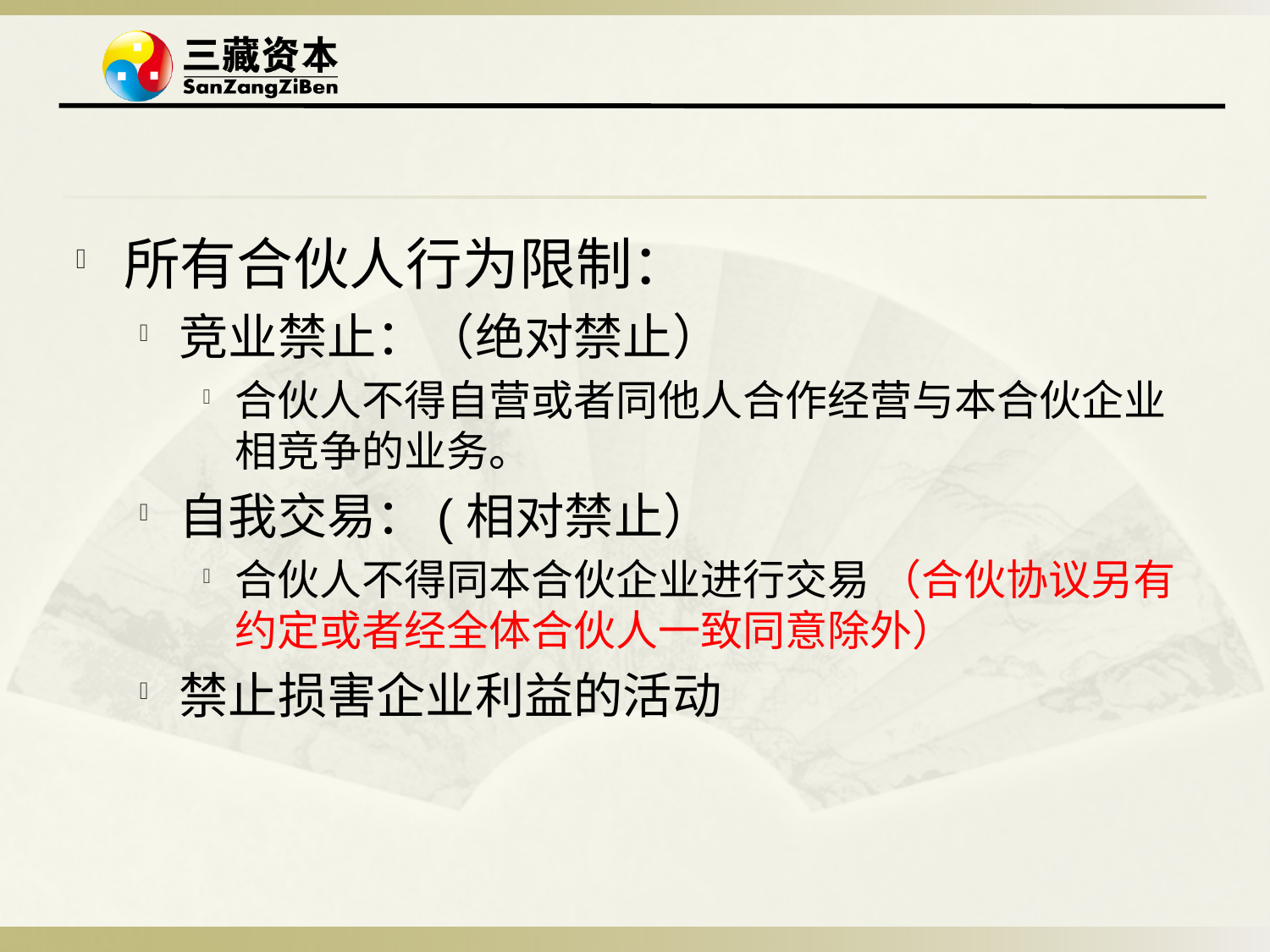

#
所有合伙人行为限制：
竞业禁止：（绝对禁止）
合伙人不得自营或者同他人合作经营与本合伙企业相竞争的业务。
自我交易：(相对禁止）
合伙人不得同本合伙企业进行交易 （合伙协议另有约定或者经全体合伙人一致同意除外）
禁止损害企业利益的活动